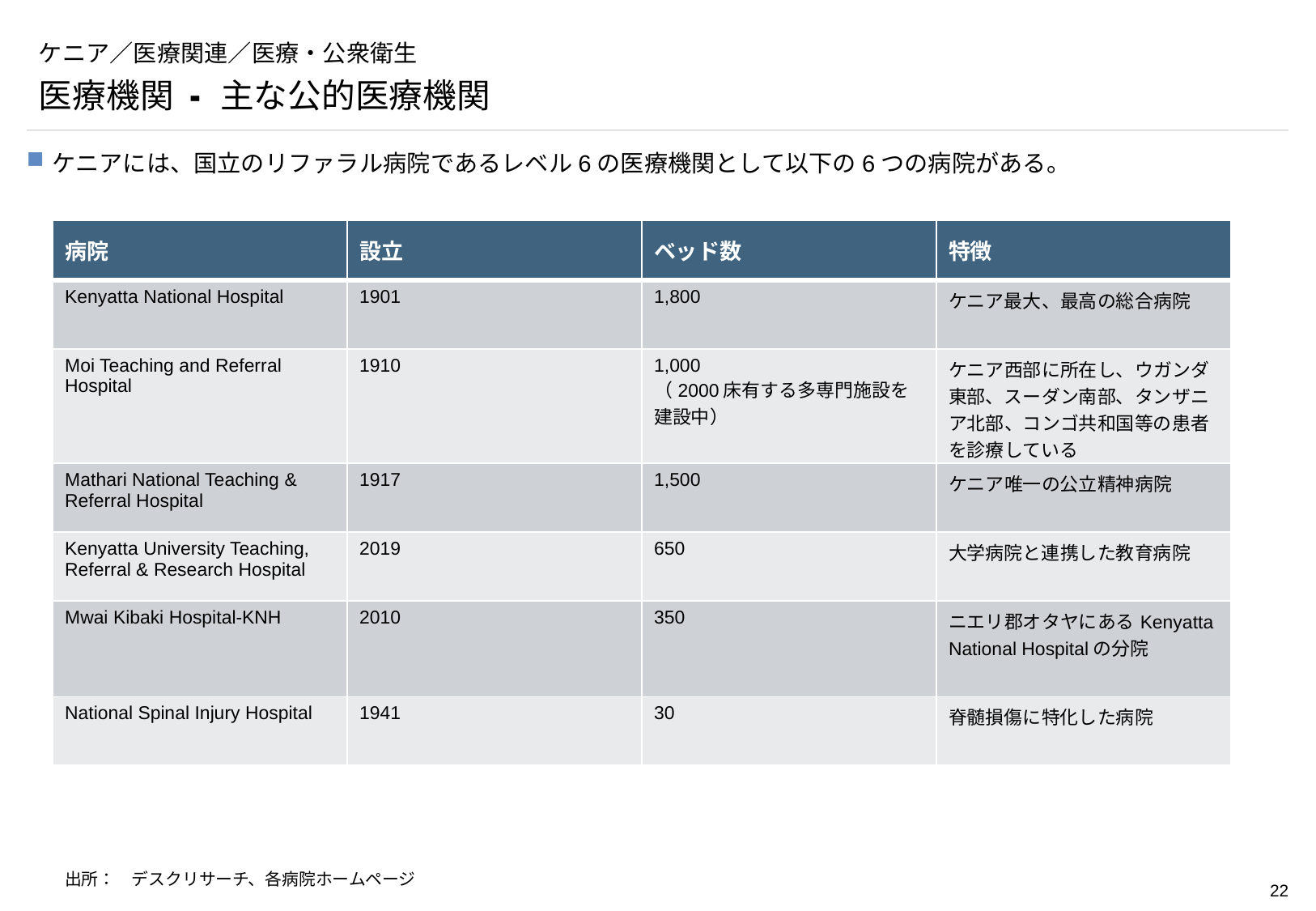

# ケニア／医療関連／医療・公衆衛生
医療機関 - 主な公的医療機関
ケニアには、国立のリファラル病院であるレベル6の医療機関として以下の6つの病院がある。
| 病院 | 設立 | ベッド数 | 特徴 |
| --- | --- | --- | --- |
| Kenyatta National Hospital | 1901 | 1,800 | ケニア最大、最高の総合病院 |
| Moi Teaching and Referral Hospital | 1910 | 1,000 （2000床有する多専門施設を建設中） | ケニア西部に所在し、ウガンダ東部、スーダン南部、タンザニア北部、コンゴ共和国等の患者を診療している |
| Mathari National Teaching & Referral Hospital | 1917 | 1,500 | ケニア唯一の公立精神病院 |
| Kenyatta University Teaching, Referral & Research Hospital | 2019 | 650 | 大学病院と連携した教育病院 |
| Mwai Kibaki Hospital-KNH | 2010 | 350 | ニエリ郡オタヤにあるKenyatta National Hospitalの分院 |
| National Spinal Injury Hospital | 1941 | 30 | 脊髄損傷に特化した病院 |
出所：　デスクリサーチ、各病院ホームページ